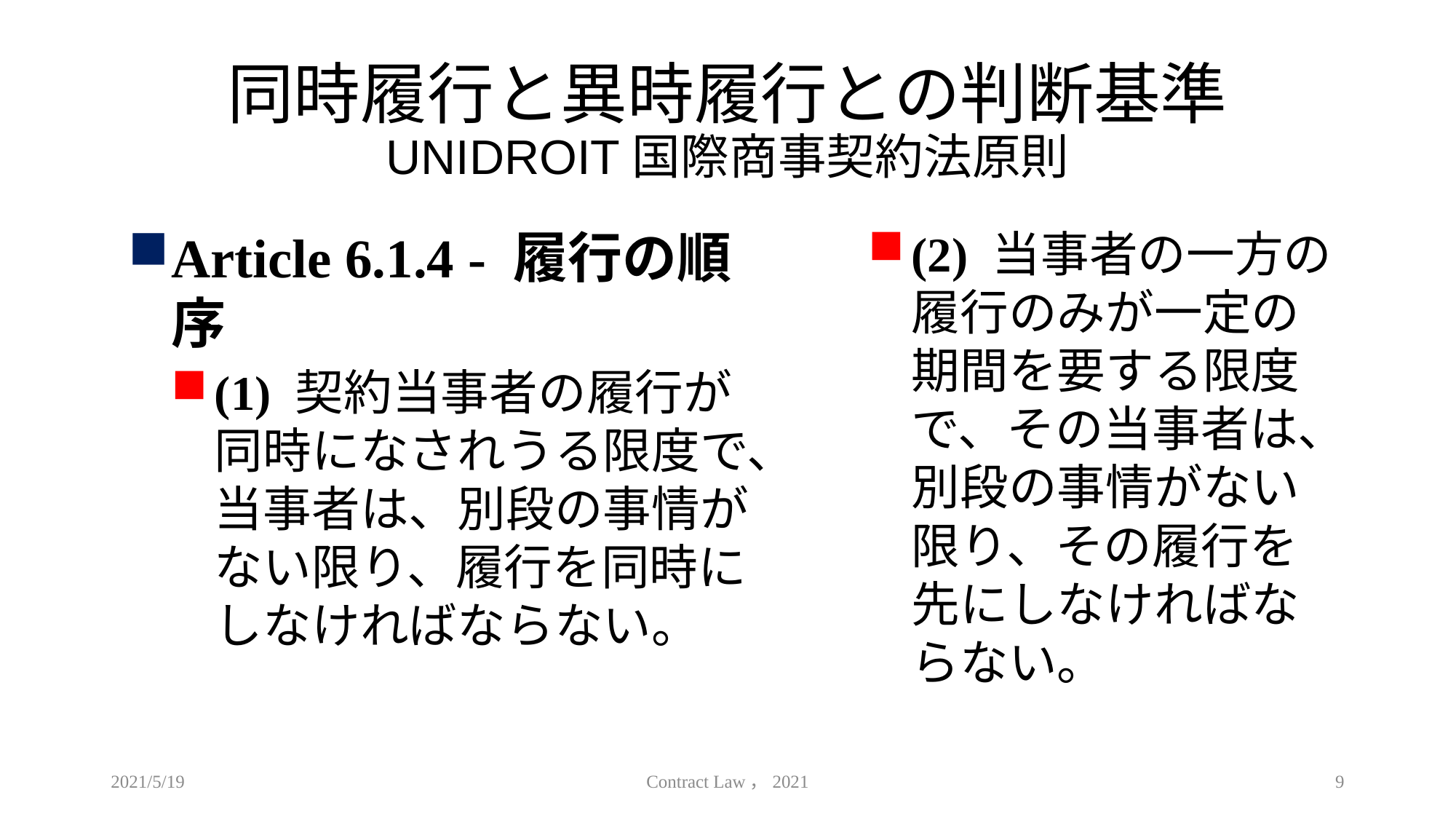

# 同時履行と異時履行との判断基準 UNIDROIT国際商事契約法原則
Article 6.1.4 - 履行の順序
(1) 契約当事者の履行が同時になされうる限度で、当事者は、別段の事情がない限り、履行を同時にしなければならない。
(2) 当事者の一方の履行のみが一定の期間を要する限度で、その当事者は、別段の事情がない限り、その履行を先にしなければならない。
2021/5/19
Contract Law，2021
9